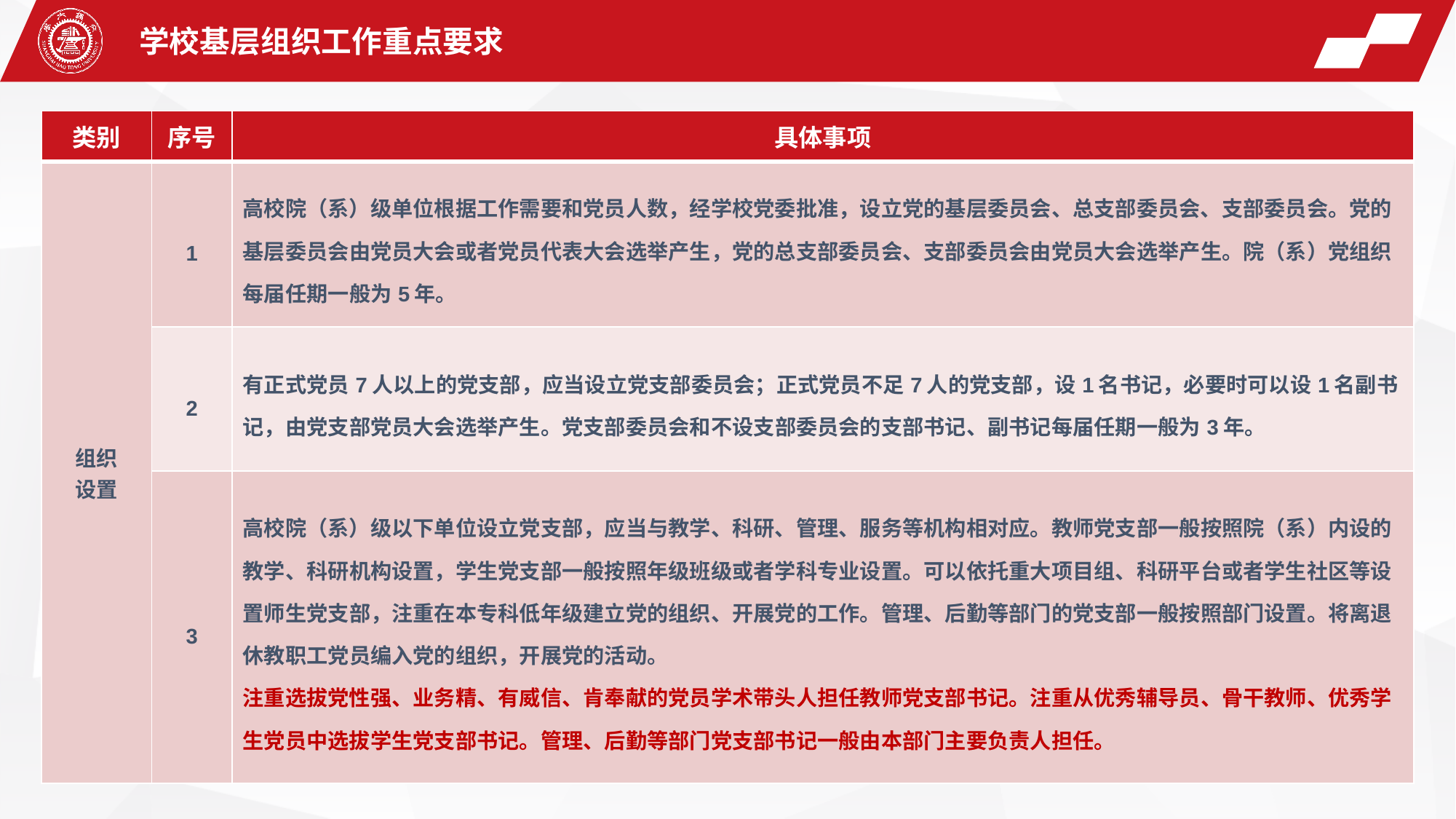

学校基层组织工作重点要求
| 类别 | 序号 | 具体事项 |
| --- | --- | --- |
| 组织 设置 | 1 | 高校院（系）级单位根据工作需要和党员人数，经学校党委批准，设立党的基层委员会、总支部委员会、支部委员会。党的基层委员会由党员大会或者党员代表大会选举产生，党的总支部委员会、支部委员会由党员大会选举产生。院（系）党组织每届任期一般为5年。 |
|  | 2 | 有正式党员7人以上的党支部，应当设立党支部委员会；正式党员不足7人的党支部，设1名书记，必要时可以设1名副书记，由党支部党员大会选举产生。党支部委员会和不设支部委员会的支部书记、副书记每届任期一般为3年。 |
|  | 3 | 高校院（系）级以下单位设立党支部，应当与教学、科研、管理、服务等机构相对应。教师党支部一般按照院（系）内设的教学、科研机构设置，学生党支部一般按照年级班级或者学科专业设置。可以依托重大项目组、科研平台或者学生社区等设置师生党支部，注重在本专科低年级建立党的组织、开展党的工作。管理、后勤等部门的党支部一般按照部门设置。将离退休教职工党员编入党的组织，开展党的活动。 注重选拔党性强、业务精、有威信、肯奉献的党员学术带头人担任教师党支部书记。注重从优秀辅导员、骨干教师、优秀学生党员中选拔学生党支部书记。管理、后勤等部门党支部书记一般由本部门主要负责人担任。 |